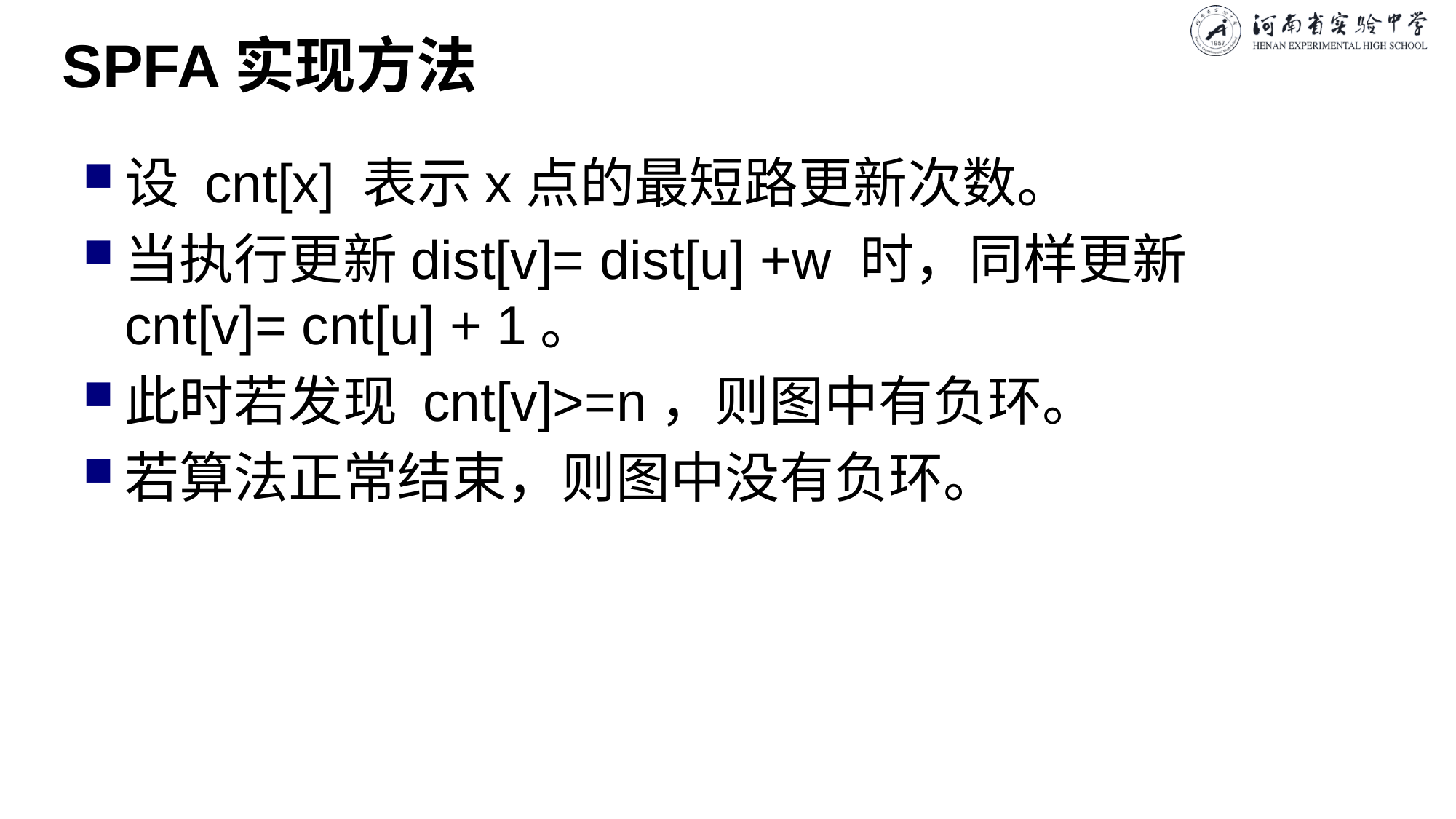

# SPFA实现方法
设 cnt[x] 表示x点的最短路更新次数。
当执行更新dist[v]= dist[u] +w 时，同样更新 cnt[v]= cnt[u] + 1。
此时若发现 cnt[v]>=n，则图中有负环。
若算法正常结束，则图中没有负环。